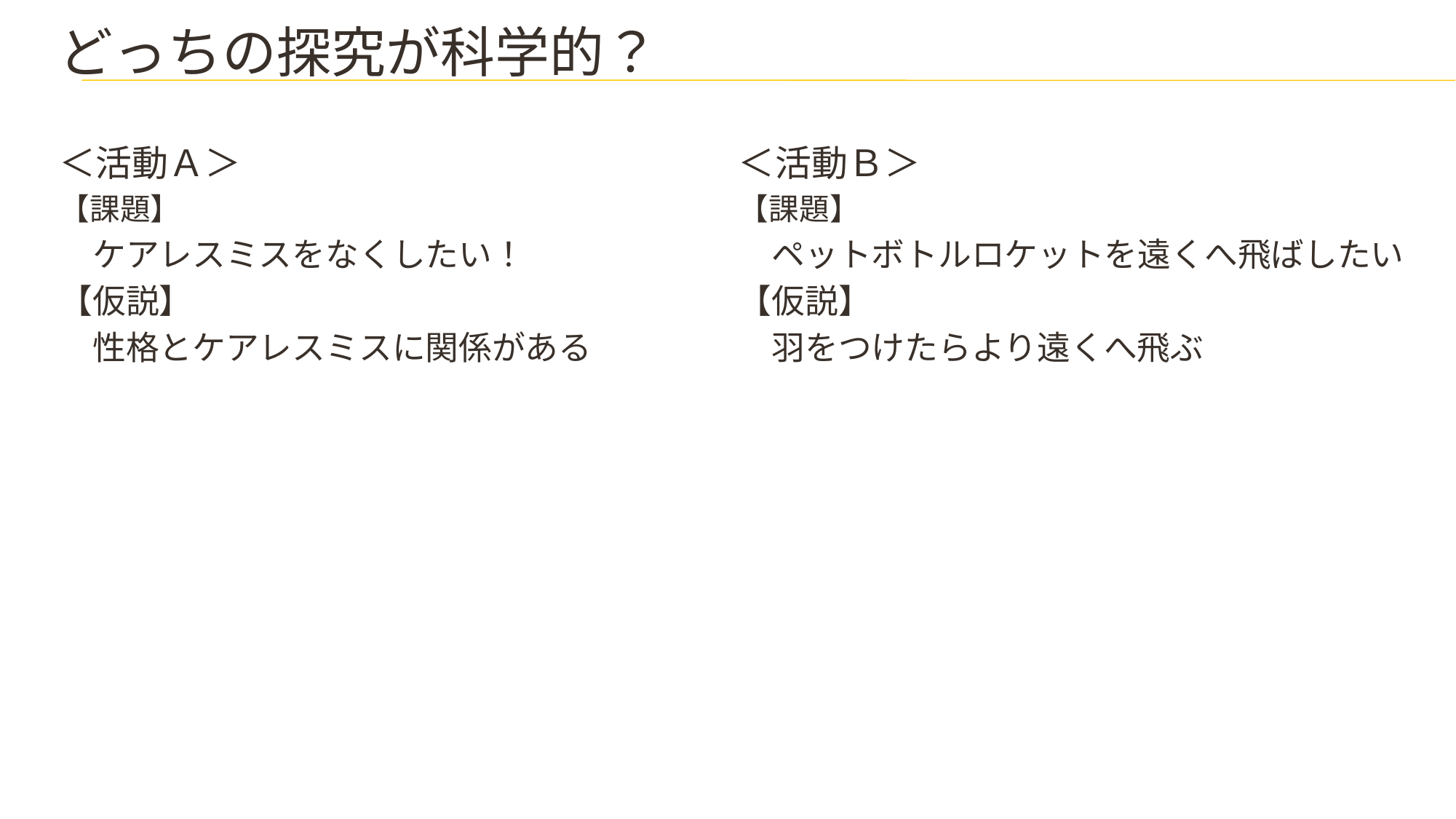

# どっちの探究が科学的？
＜活動Ａ＞
【課題】
　ケアレスミスをなくしたい！
【仮説】
　性格とケアレスミスに関係がある
＜活動Ｂ＞
【課題】
　ペットボトルロケットを遠くへ飛ばしたい
【仮説】
　羽をつけたらより遠くへ飛ぶ